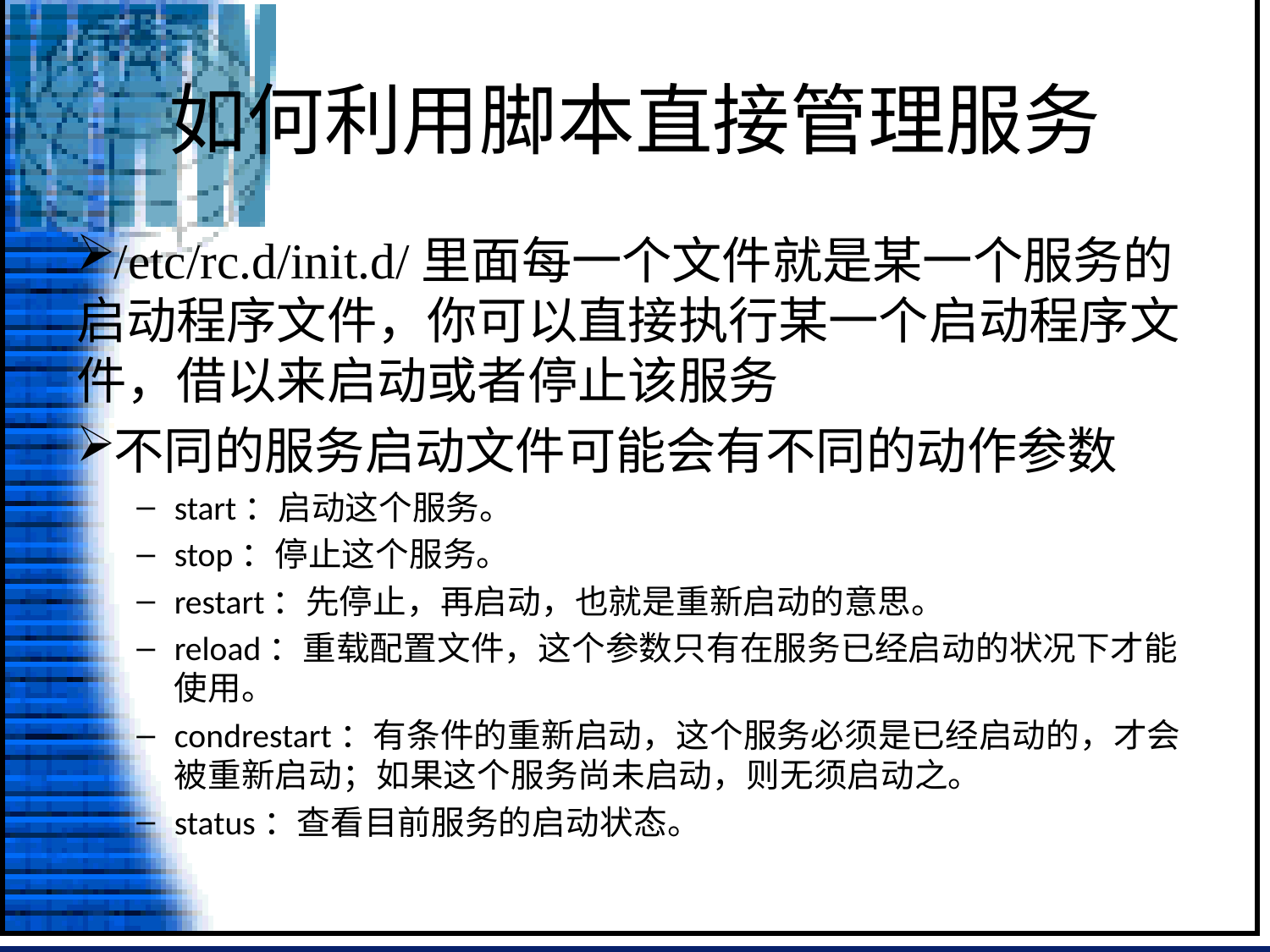

# 如何利用脚本直接管理服务
/etc/rc.d/init.d/里面每一个文件就是某一个服务的启动程序文件，你可以直接执行某一个启动程序文件，借以来启动或者停止该服务
不同的服务启动文件可能会有不同的动作参数
start：启动这个服务。
stop：停止这个服务。
restart：先停止，再启动，也就是重新启动的意思。
reload：重载配置文件，这个参数只有在服务已经启动的状况下才能使用。
condrestart：有条件的重新启动，这个服务必须是已经启动的，才会被重新启动；如果这个服务尚未启动，则无须启动之。
status：查看目前服务的启动状态。